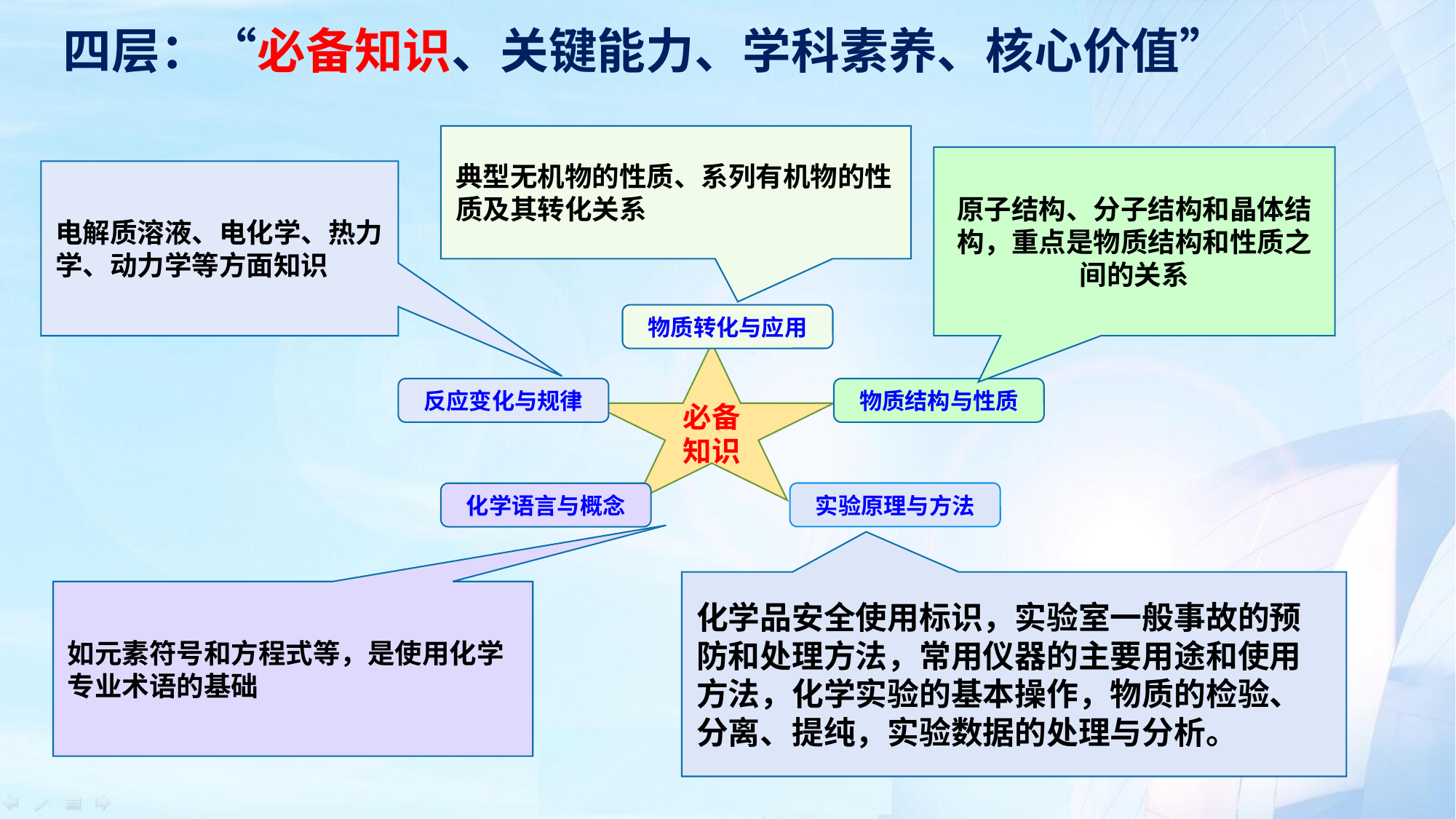

四层：“必备知识、关键能力、学科素养、核心价值”
典型无机物的性质、系列有机物的性质及其转化关系
原子结构、分子结构和晶体结构，重点是物质结构和性质之间的关系
电解质溶液、电化学、热力学、动力学等方面知识
物质转化与应用
必备
知识
反应变化与规律
物质结构与性质
实验原理与方法
化学语言与概念
化学品安全使用标识，实验室一般事故的预防和处理方法，常用仪器的主要用途和使用方法，化学实验的基本操作，物质的检验、分离、提纯，实验数据的处理与分析。
如元素符号和方程式等，是使用化学专业术语的基础